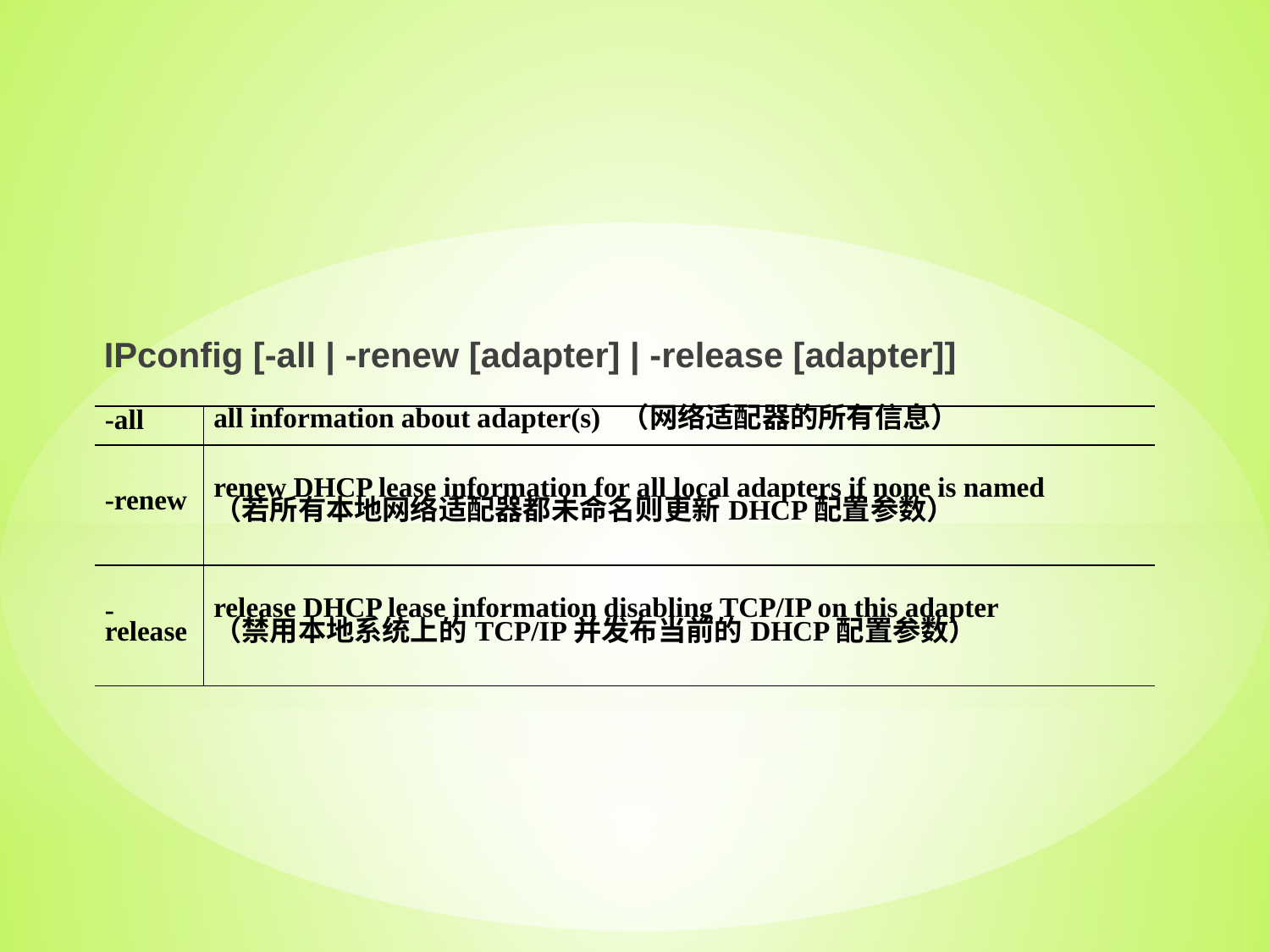

IPconfig [-all | -renew [adapter] | -release [adapter]]

| -all | all information about adapter(s)  （网络适配器的所有信息） |
| --- | --- |
| -renew | renew DHCP lease information for all local adapters if none is named （若所有本地网络适配器都未命名则更新DHCP配置参数） |
| -release | release DHCP lease information disabling TCP/IP on this adapter （禁用本地系统上的TCP/IP并发布当前的DHCP配置参数） |